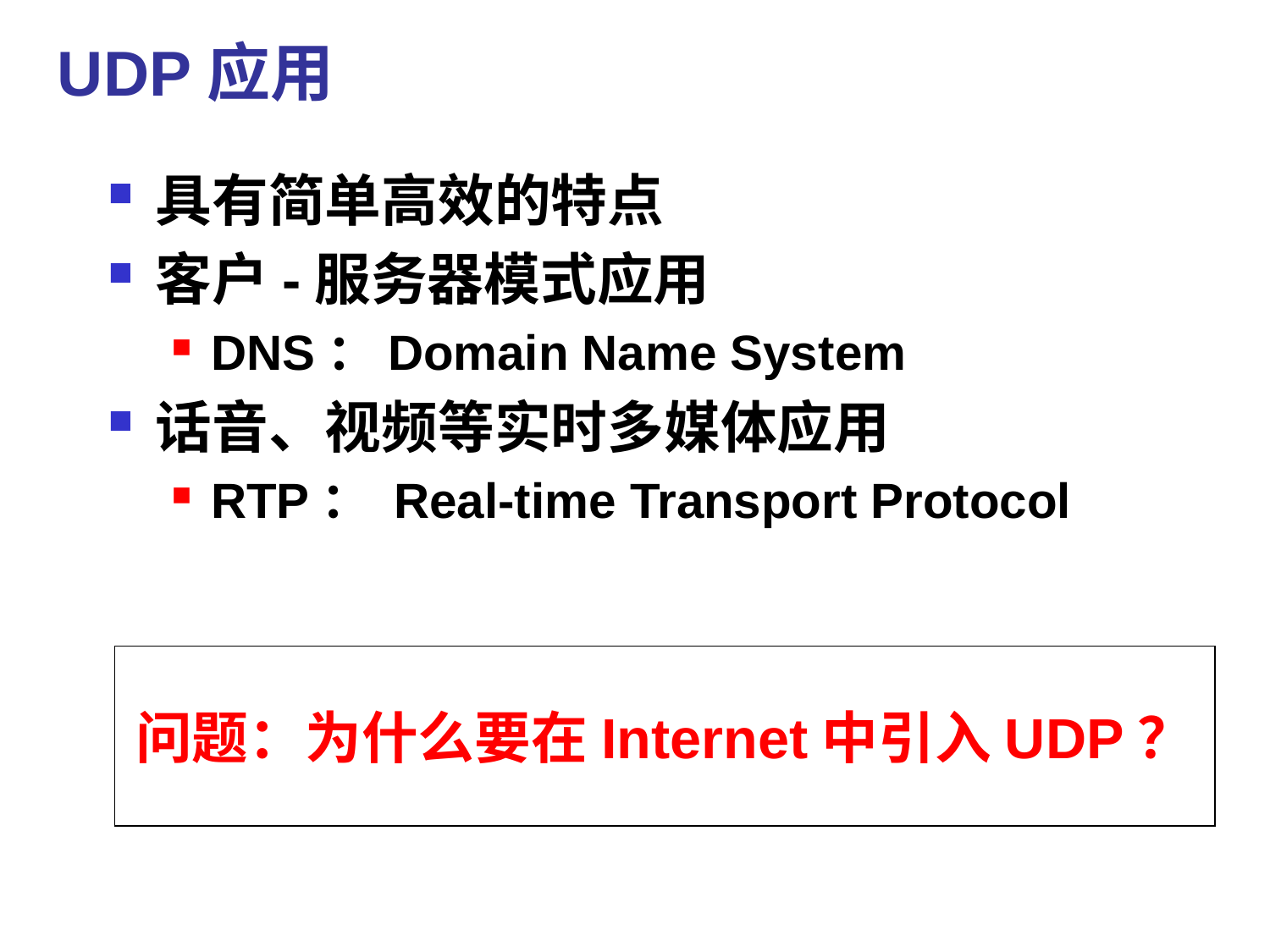

UDP应用
具有简单高效的特点
客户-服务器模式应用
DNS：Domain Name System
话音、视频等实时多媒体应用
RTP： Real-time Transport Protocol
问题：为什么要在Internet中引入UDP？